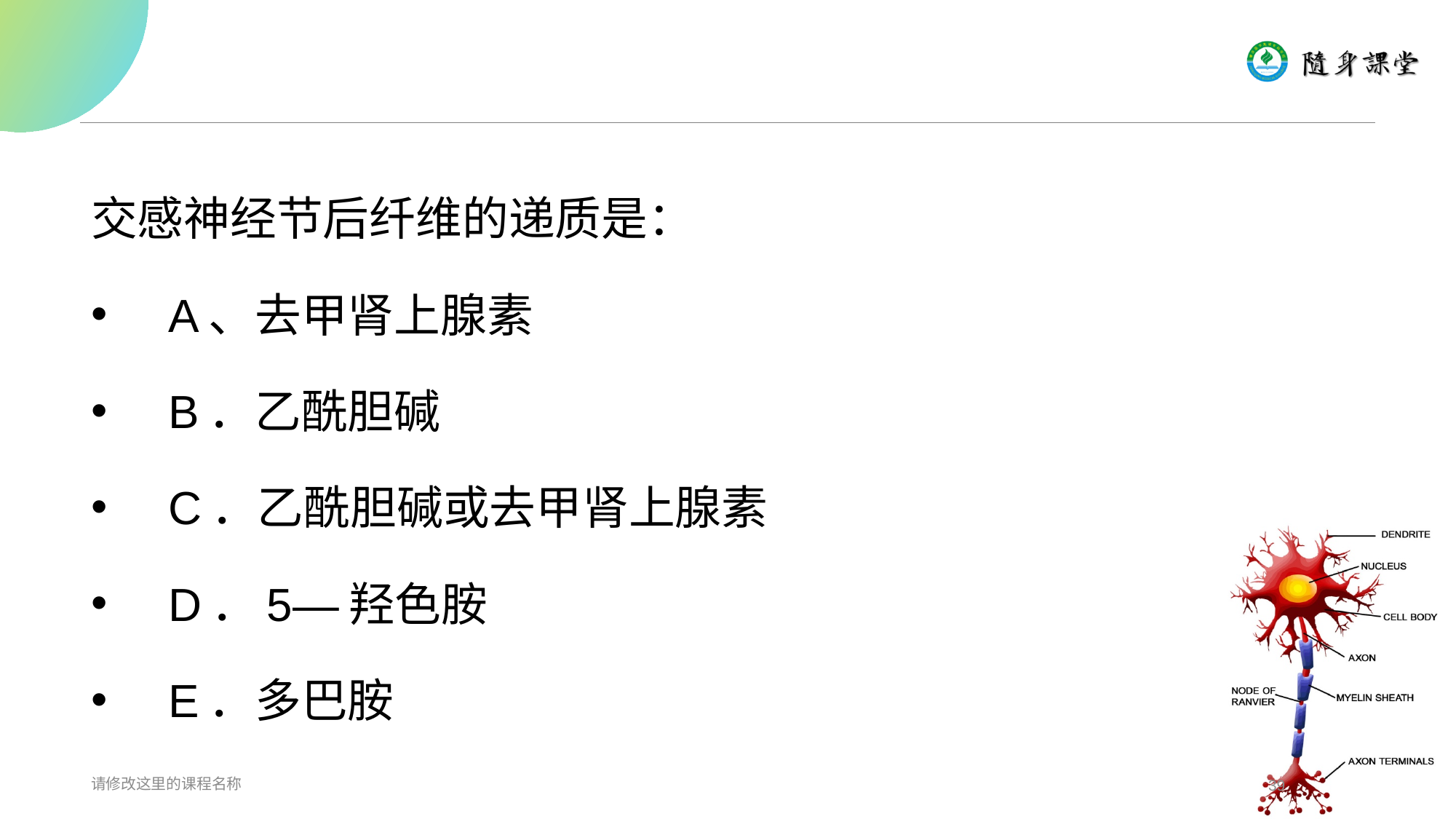

#
交感神经节后纤维的递质是：
    A、去甲肾上腺素
    B．乙酰胆碱
    C．乙酰胆碱或去甲肾上腺素
    D．5—羟色胺
    E．多巴胺
请修改这里的课程名称
39